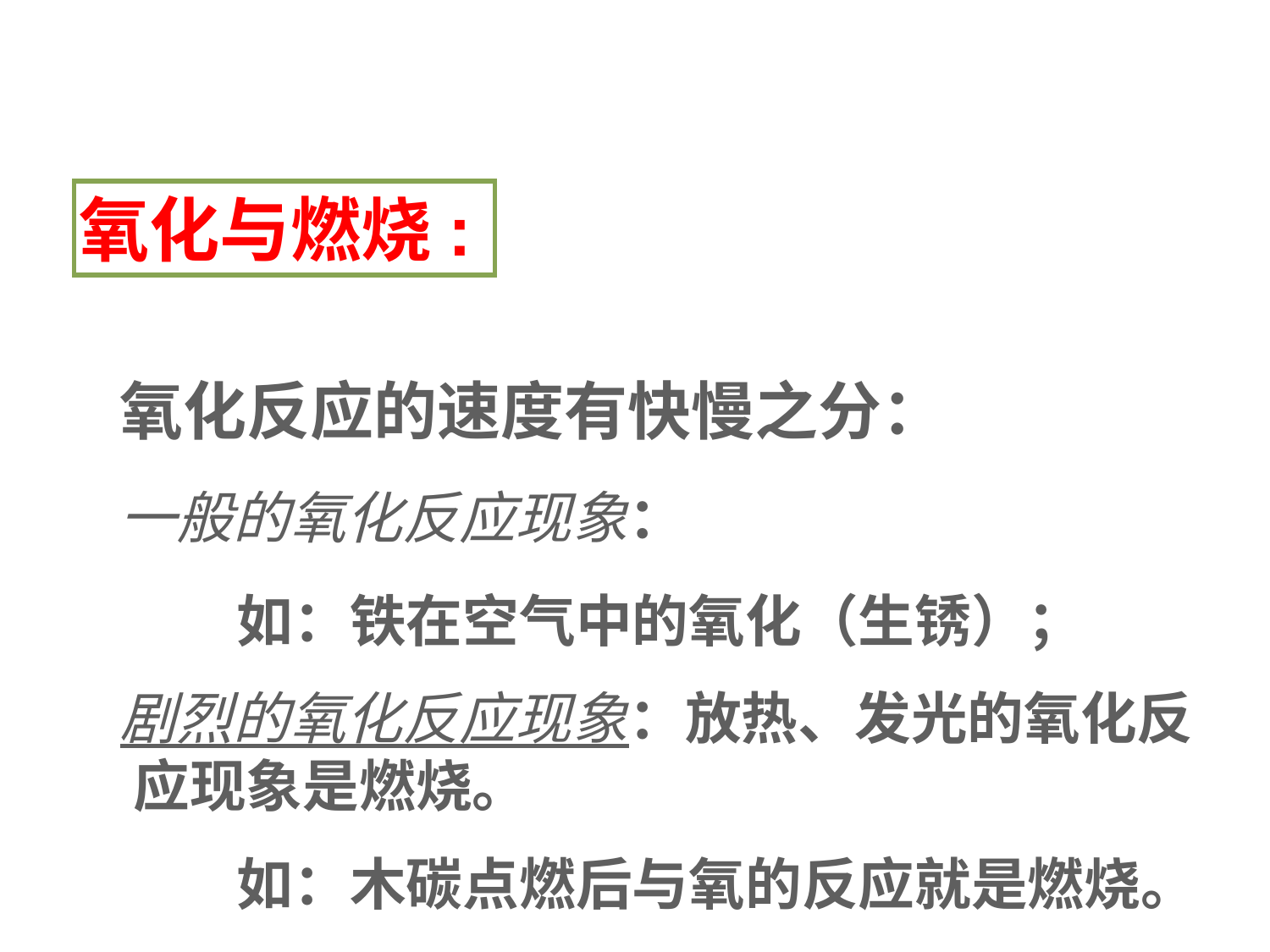

氧化与燃烧:
氧化反应的速度有快慢之分：
一般的氧化反应现象：
        如：铁在空气中的氧化（生锈）；
剧烈的氧化反应现象：放热、发光的氧化反应现象是燃烧。
        如：木碳点燃后与氧的反应就是燃烧。